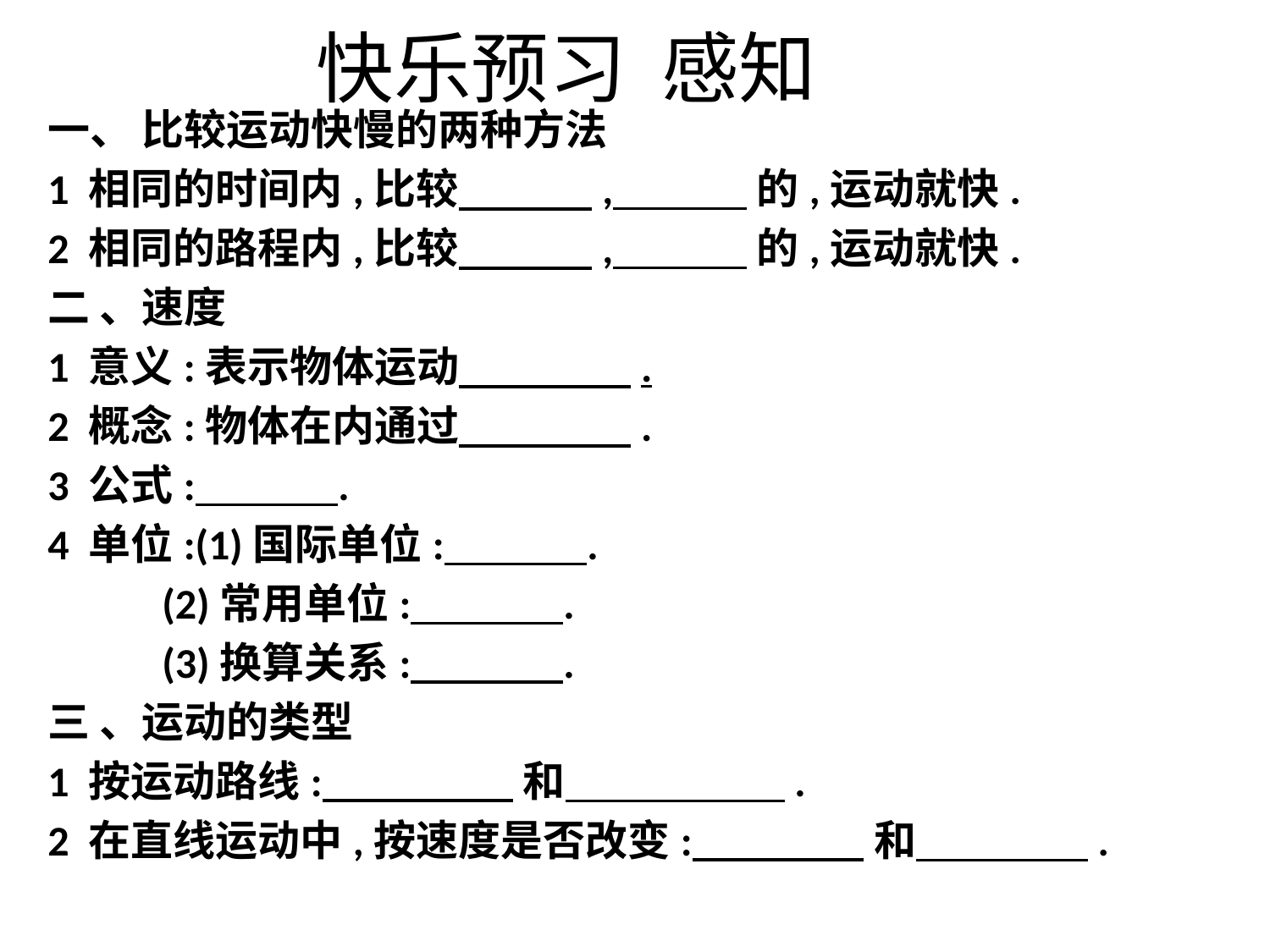

# 快乐预习  感知
一、 比较运动快慢的两种方法
1 相同的时间内,比较              ,              的,运动就快.
2 相同的路程内,比较              ,              的,运动就快.
二 、速度
1 意义:表示物体运动                  .
2 概念:物体在内通过                  .
3 公式:               .
4 单位:(1)国际单位:               .
            (2)常用单位:                .
            (3)换算关系:                .
三 、运动的类型
1 按运动路线:                    和                       .
2 在直线运动中,按速度是否改变:                  和                  .